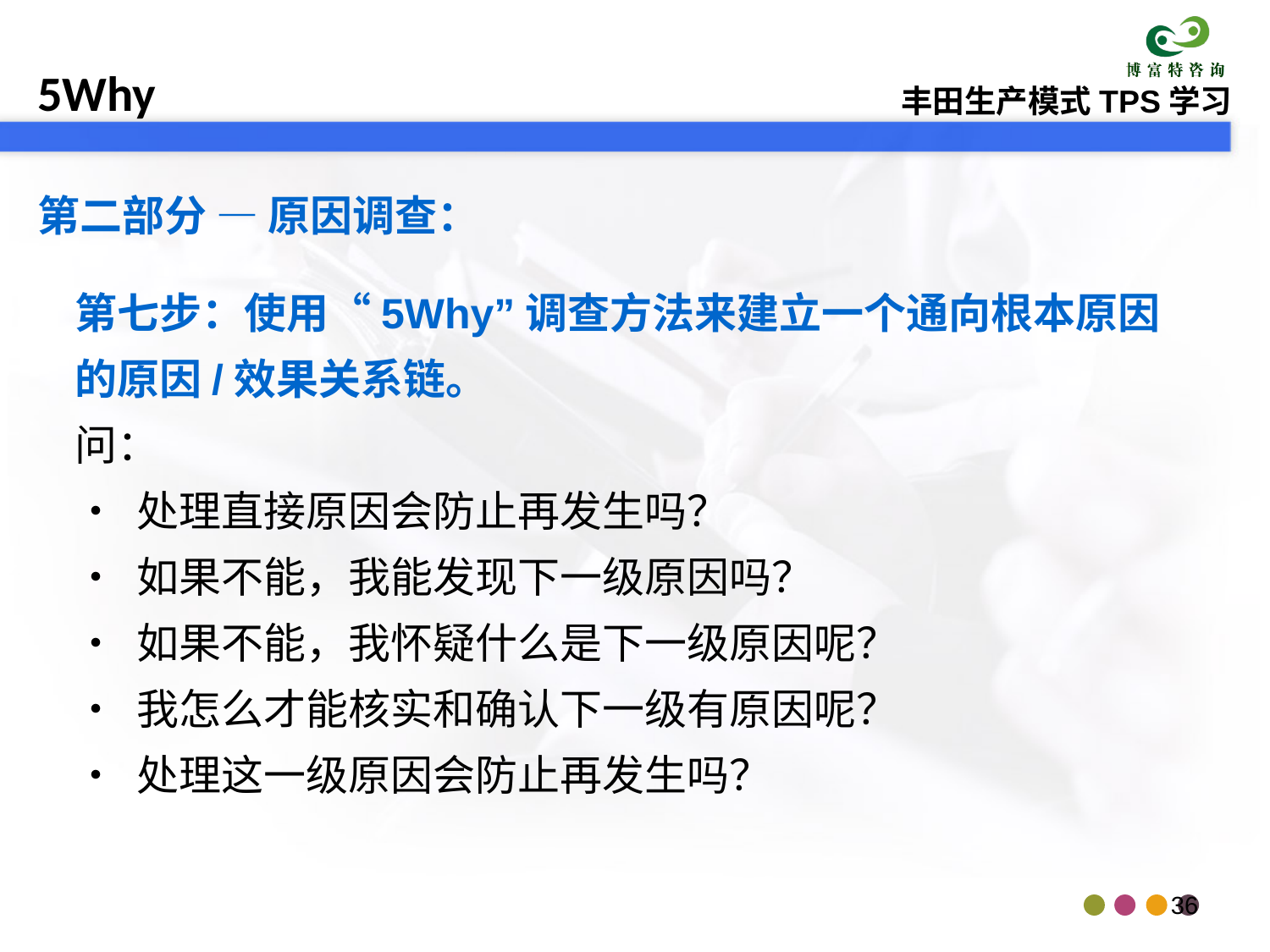

第二部分 — 原因调查：
第七步：使用“5Why”调查方法来建立一个通向根本原因的原因/效果关系链。
问：
• 处理直接原因会防止再发生吗？
• 如果不能，我能发现下一级原因吗？
• 如果不能，我怀疑什么是下一级原因呢？
• 我怎么才能核实和确认下一级有原因呢？
• 处理这一级原因会防止再发生吗？